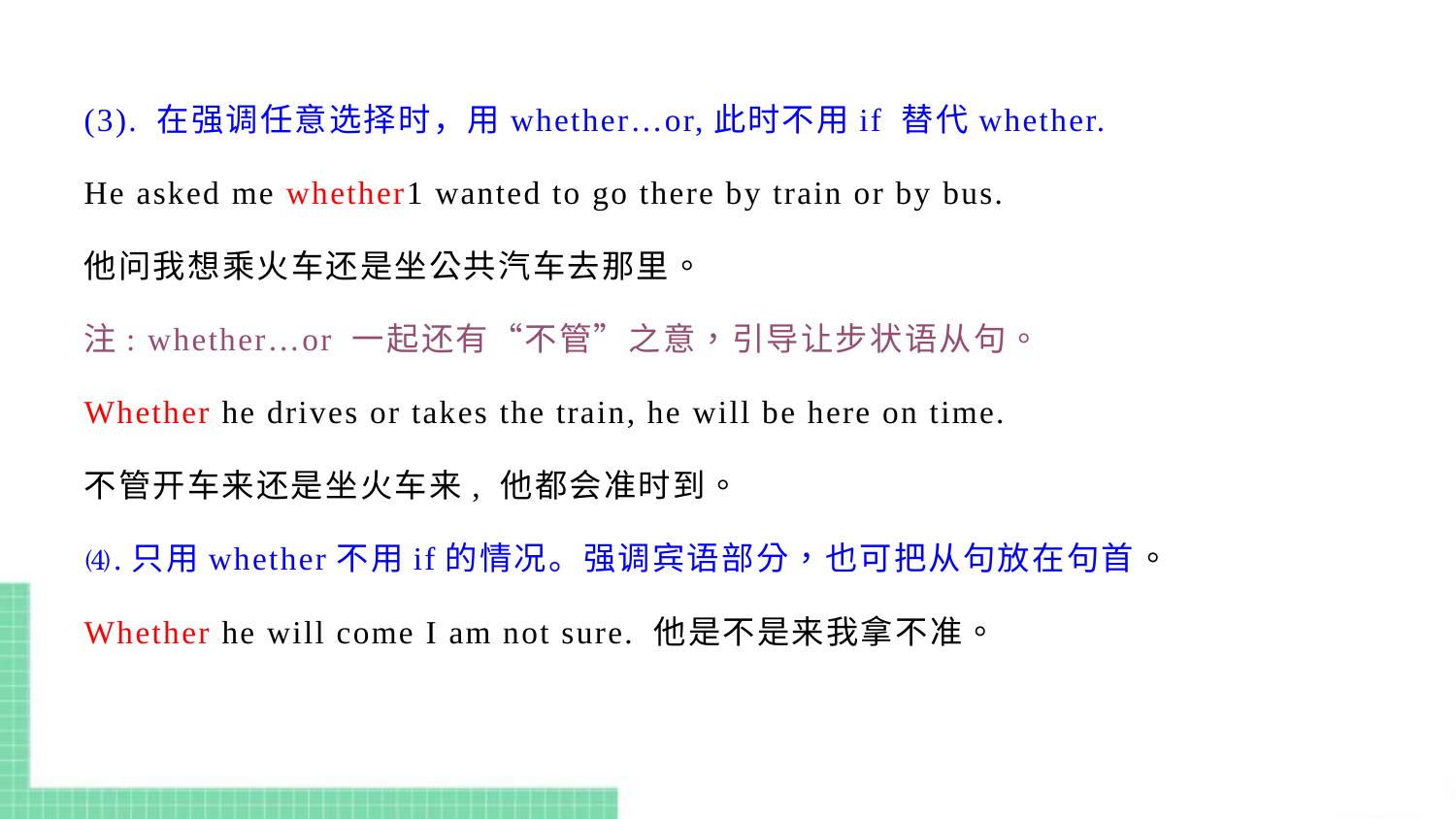

(3). 在强调任意选择时，用whether…or,此时不用if 替代whether.
He asked me whether1 wanted to go there by train or by bus.
他问我想乘火车还是坐公共汽车去那里。
注: whether…or 一起还有“不管”之意，引导让步状语从句。
Whether he drives or takes the train, he will be here on time.
不管开车来还是坐火车来, 他都会准时到。
⑷.只用whether不用if的情况。强调宾语部分，也可把从句放在句首。
Whether he will come I am not sure. 他是不是来我拿不准。